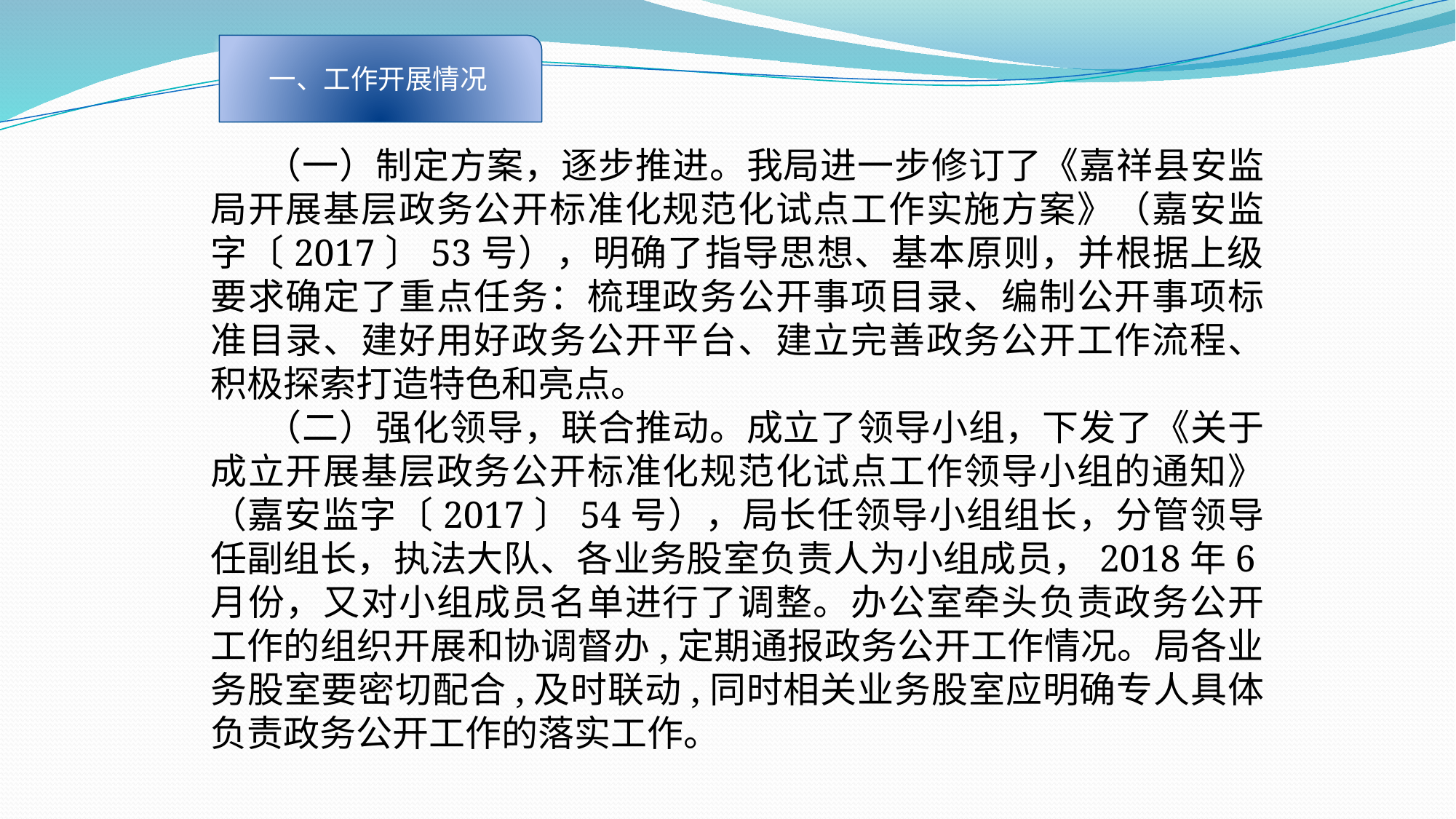

一、工作开展情况
（一）制定方案，逐步推进。我局进一步修订了《嘉祥县安监局开展基层政务公开标准化规范化试点工作实施方案》（嘉安监字〔2017〕53号），明确了指导思想、基本原则，并根据上级要求确定了重点任务：梳理政务公开事项目录、编制公开事项标准目录、建好用好政务公开平台、建立完善政务公开工作流程、积极探索打造特色和亮点。
（二）强化领导，联合推动。成立了领导小组，下发了《关于成立开展基层政务公开标准化规范化试点工作领导小组的通知》（嘉安监字〔2017〕54号），局长任领导小组组长，分管领导任副组长，执法大队、各业务股室负责人为小组成员，2018年6月份，又对小组成员名单进行了调整。办公室牵头负责政务公开工作的组织开展和协调督办,定期通报政务公开工作情况。局各业务股室要密切配合,及时联动,同时相关业务股室应明确专人具体负责政务公开工作的落实工作。